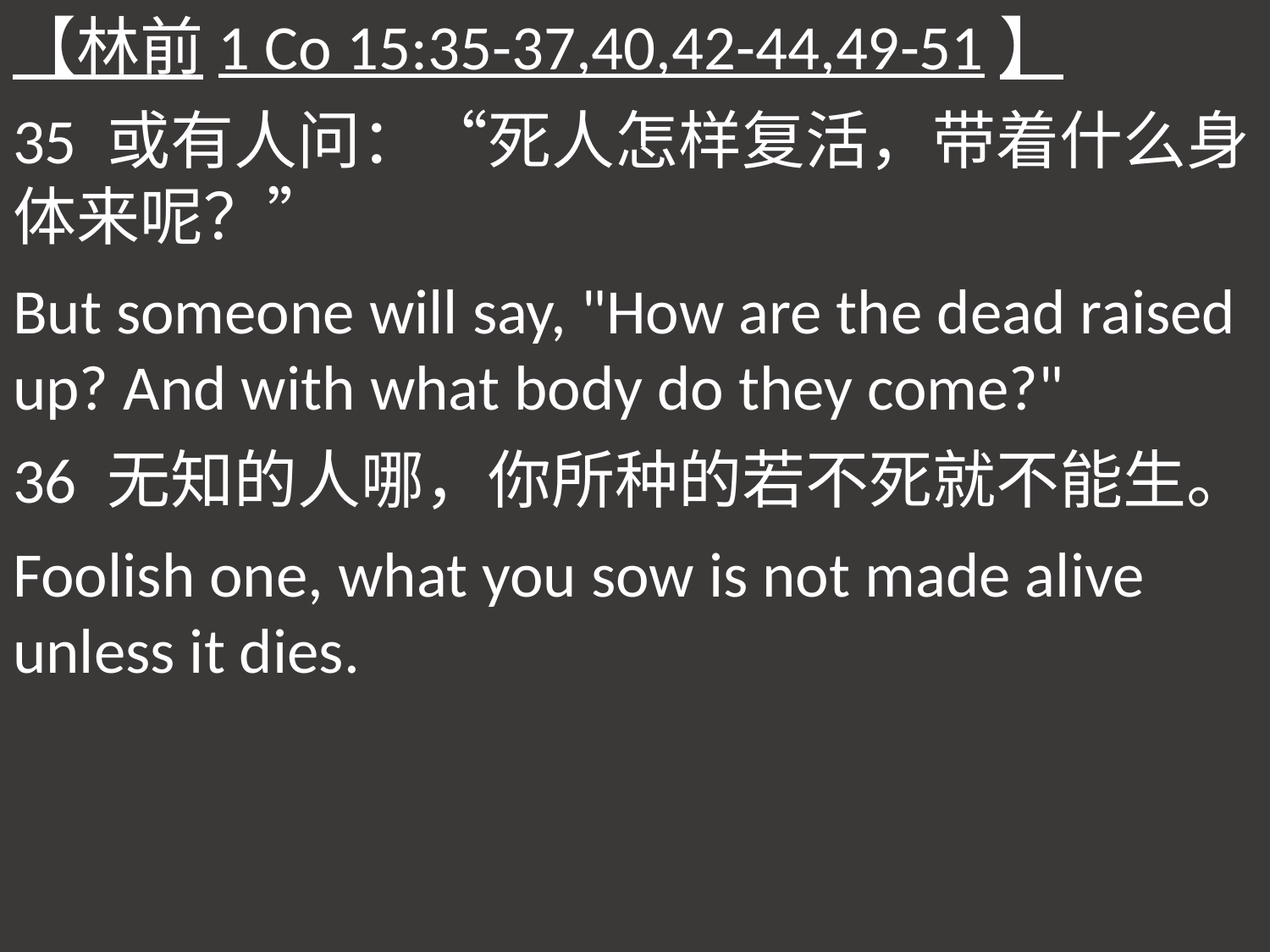

【林前1 Co 15:35-37,40,42-44,49-51】
35 或有人问：“死人怎样复活，带着什么身体来呢？”
But someone will say, "How are the dead raised up? And with what body do they come?"
36 无知的人哪，你所种的若不死就不能生。
Foolish one, what you sow is not made alive unless it dies.